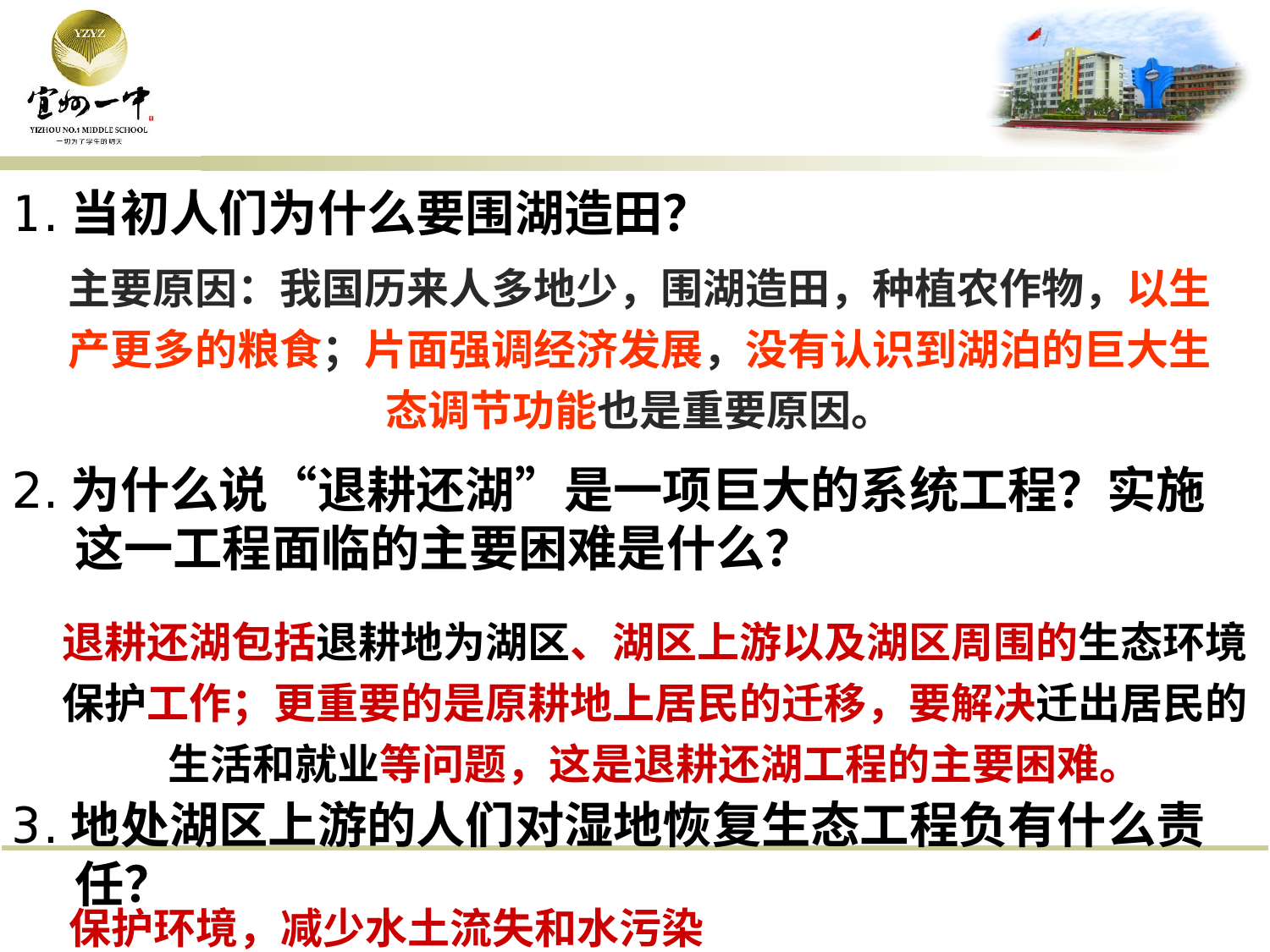

1.当初人们为什么要围湖造田？

2.为什么说“退耕还湖”是一项巨大的系统工程？实施这一工程面临的主要困难是什么？

3.地处湖区上游的人们对湿地恢复生态工程负有什么责任？
主要原因：我国历来人多地少，围湖造田，种植农作物，以生产更多的粮食；片面强调经济发展，没有认识到湖泊的巨大生态调节功能也是重要原因。

退耕还湖包括退耕地为湖区、湖区上游以及湖区周围的生态环境保护工作；更重要的是原耕地上居民的迁移，要解决迁出居民的生活和就业等问题，这是退耕还湖工程的主要困难。

保护环境，减少水土流失和水污染